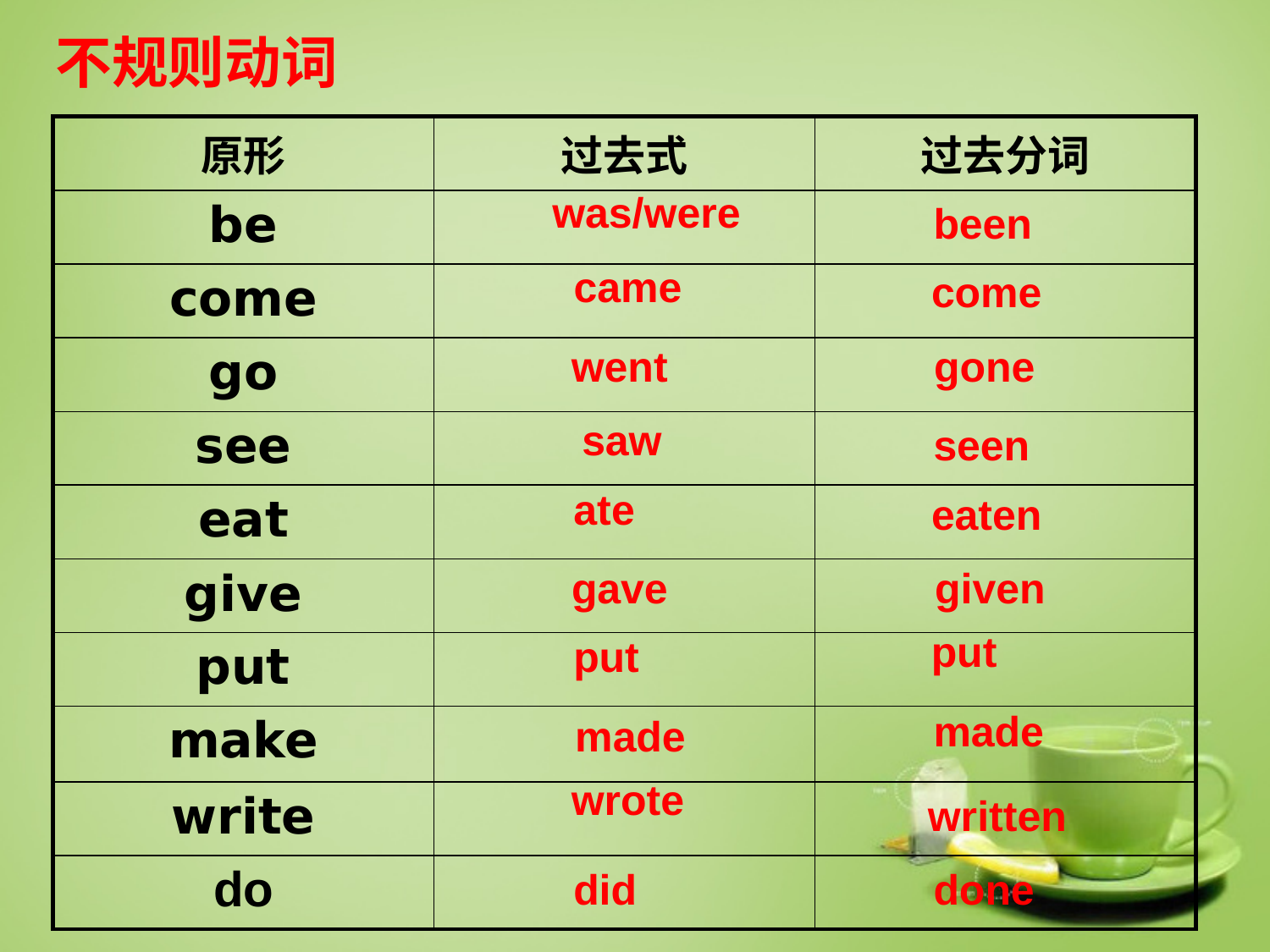

不规则动词
| 原形 | 过去式 | 过去分词 |
| --- | --- | --- |
| be |  |  |
| come |  |  |
| go |  |  |
| see |  |  |
| eat |  |  |
| give |  |  |
| put |  |  |
| make |  |  |
| write |  |  |
| do |  |  |
was/were
been
came
come
went
gone
saw
seen
ate
eaten
gave
given
put
put
made
made
wrote
written

did
done